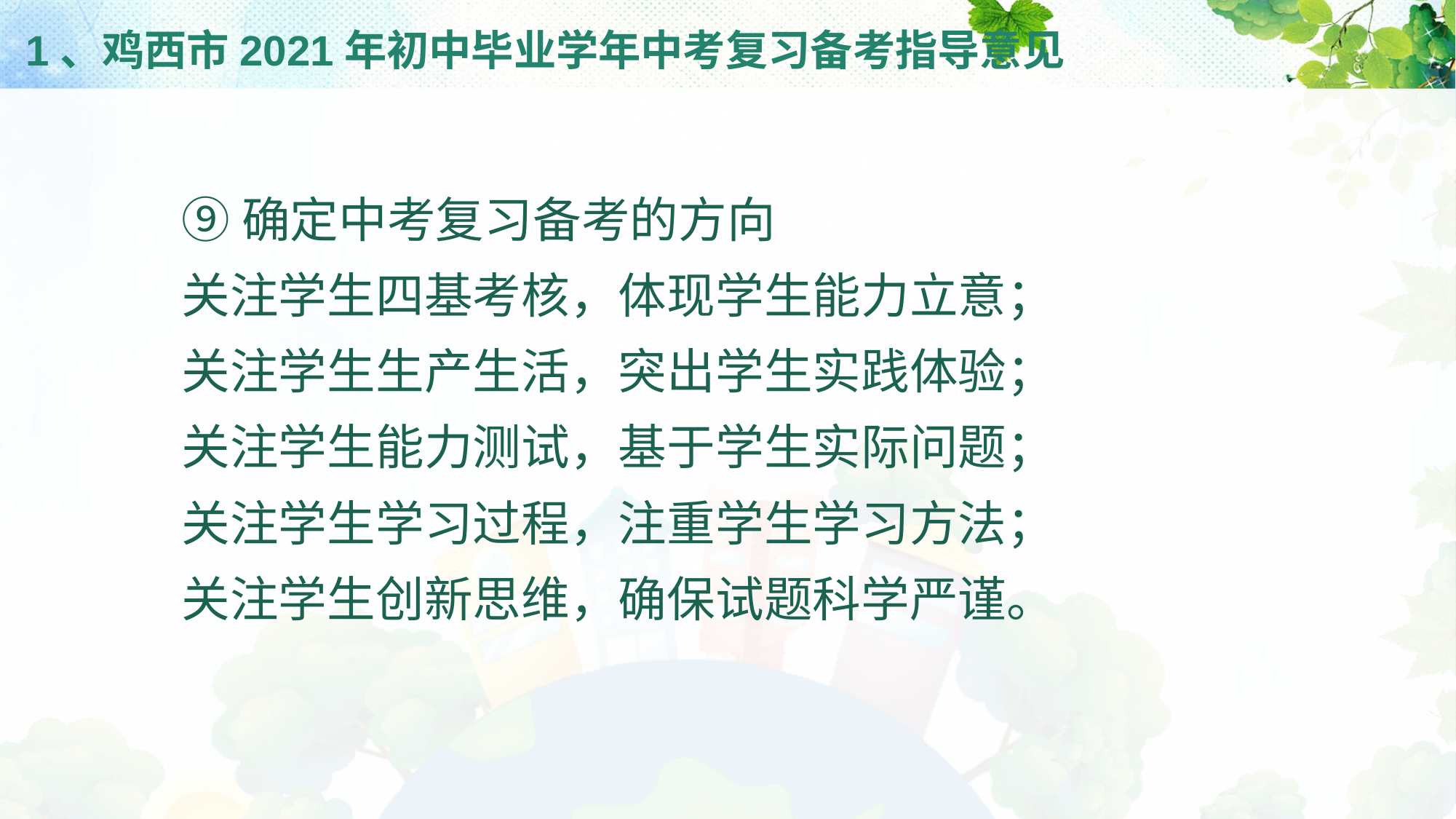

# 1、鸡西市2021年初中毕业学年中考复习备考指导意见
⑨确定中考复习备考的方向
关注学生四基考核，体现学生能力立意；
关注学生生产生活，突出学生实践体验；
关注学生能力测试，基于学生实际问题；
关注学生学习过程，注重学生学习方法；
关注学生创新思维，确保试题科学严谨。